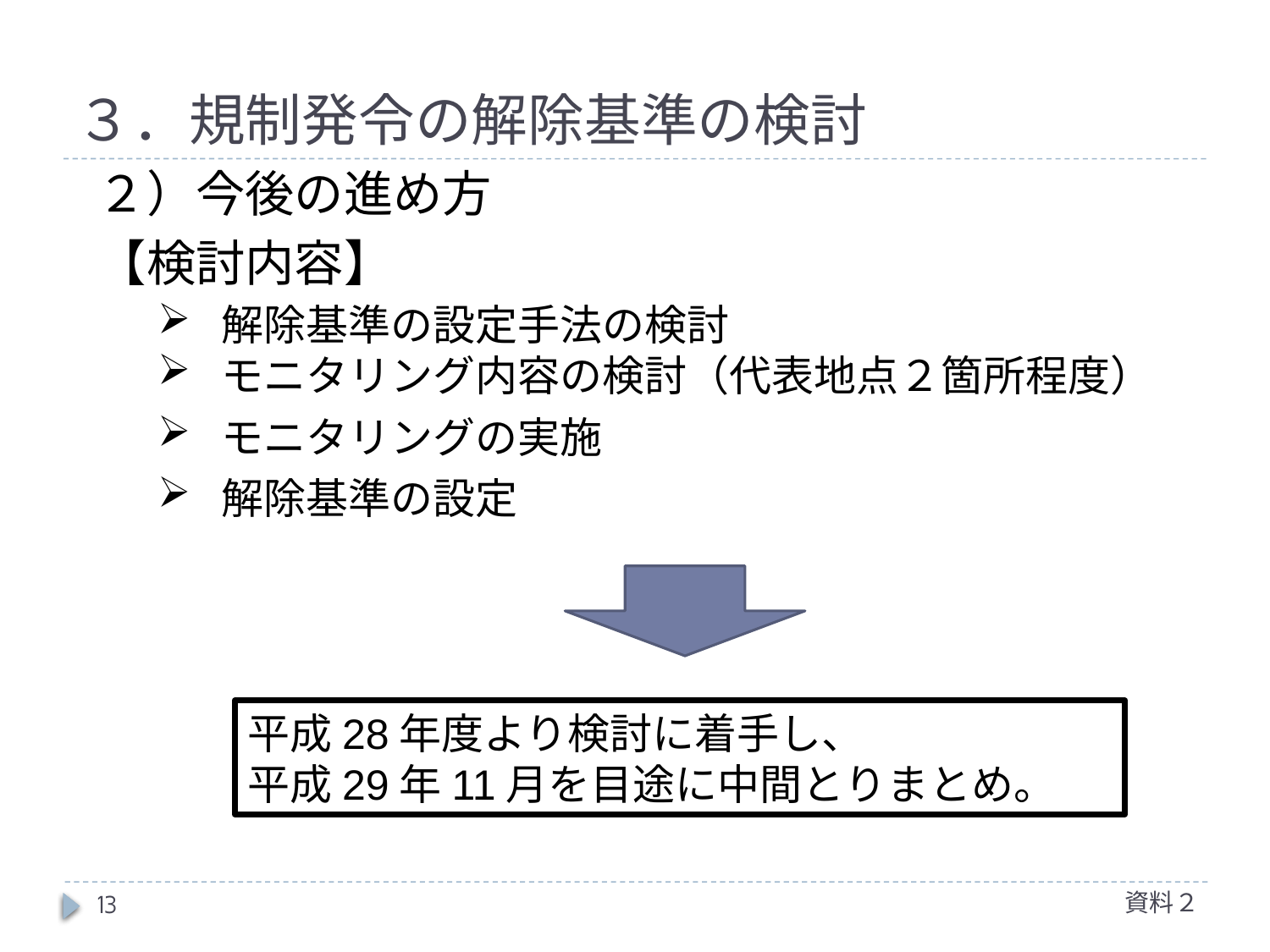

# ３．規制発令の解除基準の検討
２）今後の進め方
【検討内容】
解除基準の設定手法の検討
モニタリング内容の検討（代表地点２箇所程度）
モニタリングの実施
解除基準の設定

平成28年度より検討に着手し、
平成29年11月を目途に中間とりまとめ。
資料２
13